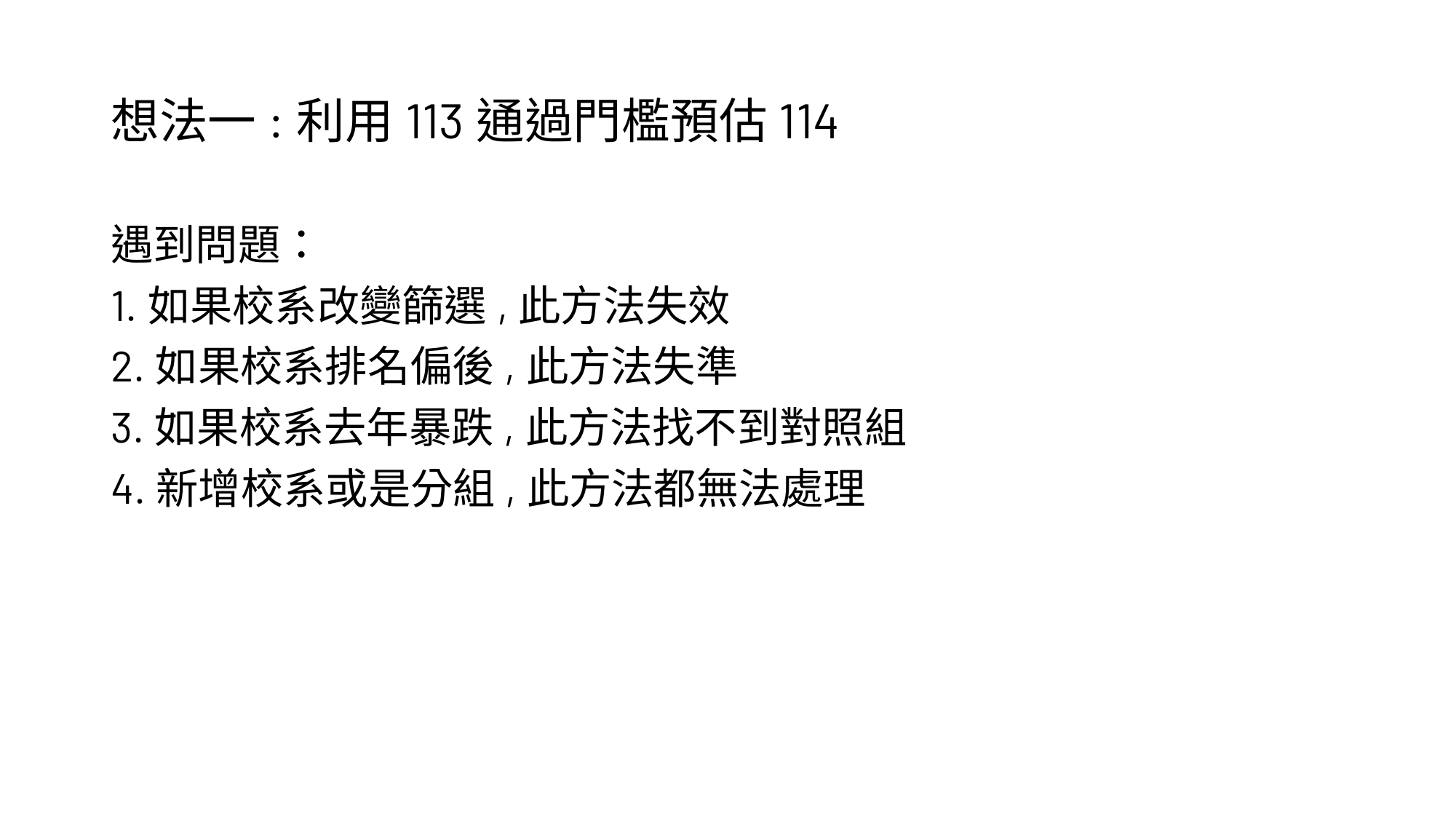

# 想法一:利用113通過門檻預估114
遇到問題：
1.如果校系改變篩選,此方法失效
2.如果校系排名偏後,此方法失準
3.如果校系去年暴跌,此方法找不到對照組
4.新增校系或是分組,此方法都無法處理